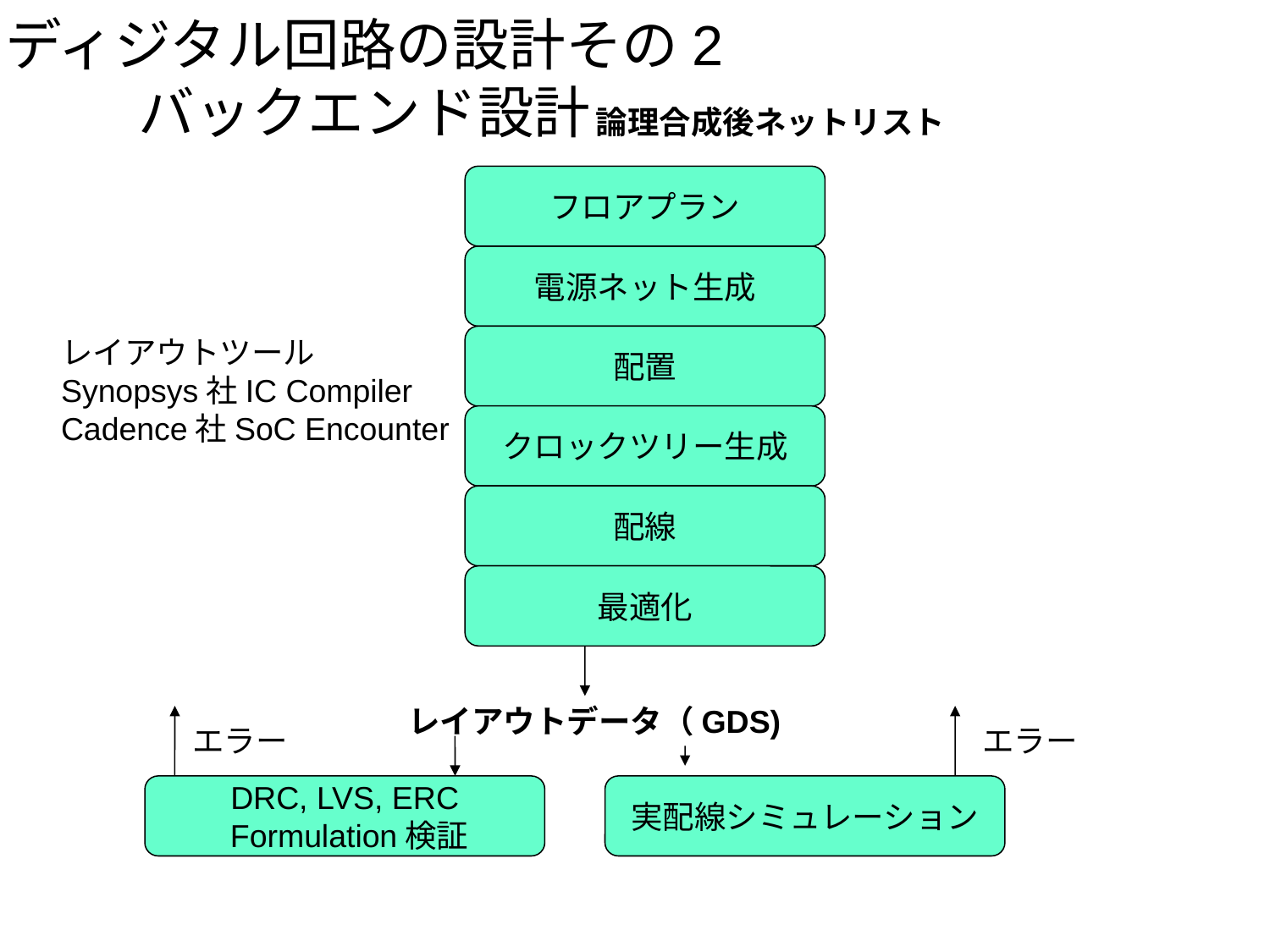

ディジタル回路の設計その2
バックエンド設計
論理合成後ネットリスト
フロアプラン
電源ネット生成
レイアウトツール
Synopsys社IC Compiler
Cadence社SoC Encounter

配置
クロックツリー生成
配線
最適化

レイアウトデータ（GDS)

エラー
エラー

DRC, LVS, ERC
 Formulation検証
実配線シミュレーション